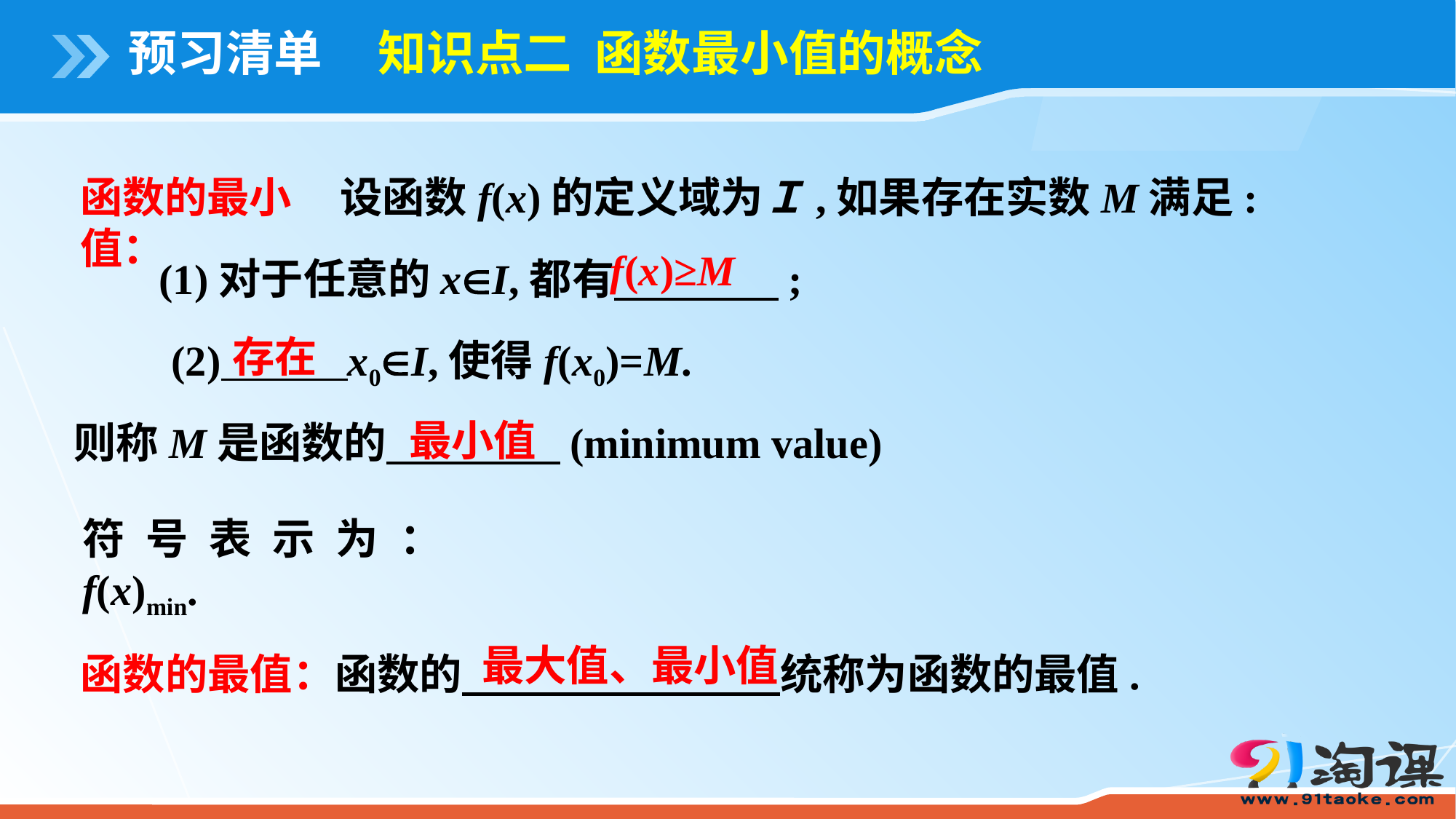

# 预习清单     知识点二  函数最小值的概念
函数的最小值：
设函数f(x)的定义域为Ｉ,如果存在实数M满足:
f(x)≥M
(1)对于任意的x∈I,都有                 ;
存在
(2)            x0∈I,使得f(x0)=M.
最小值
则称M是函数的                  (minimum value)
符号表示为：f(x)min.
最大值、最小值
函数的最值：函数的                                 统称为函数的最值.